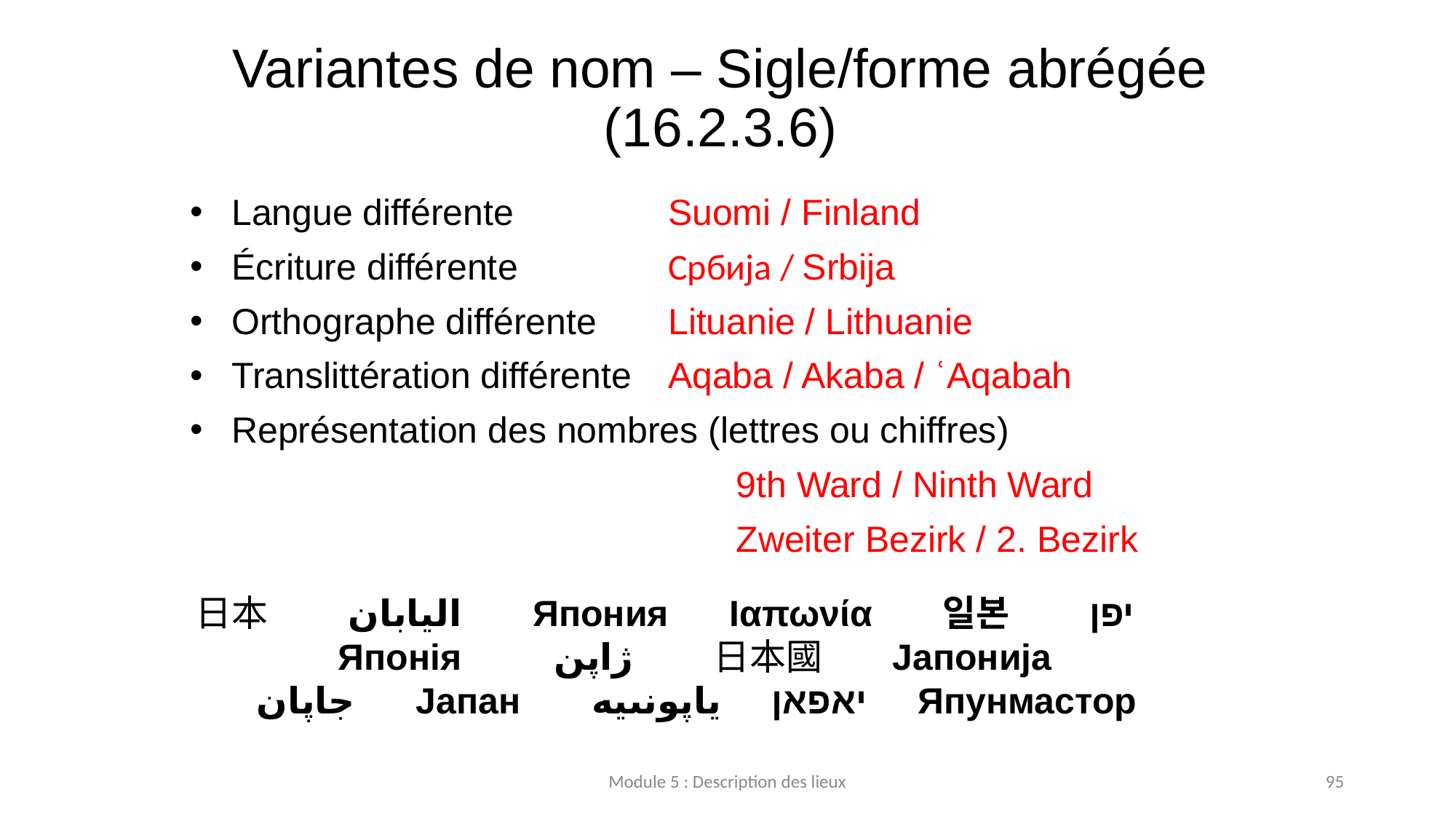

# Variantes de nom – Sigle/forme abrégée (16.2.3.6)
Langue différente  		Suomi / Finland
Écriture différente		Србија / Srbija
Orthographe différente	Lituanie / Lithuanie
Translittération différente	Aqaba / Akaba / ʿAqabah
Représentation des nombres (lettres ou chiffres)
					9th Ward / Ninth Ward
					Zweiter Bezirk / 2. Bezirk

日本       اليابان       Япония      Ιαπωνία      일본       יפן
              Японія         ژاپن       日本國      Јапонија
      جاپان      Јапан       יאפאן     ياپونىيە     Япунмастор
Module 5 : Description des lieux
95